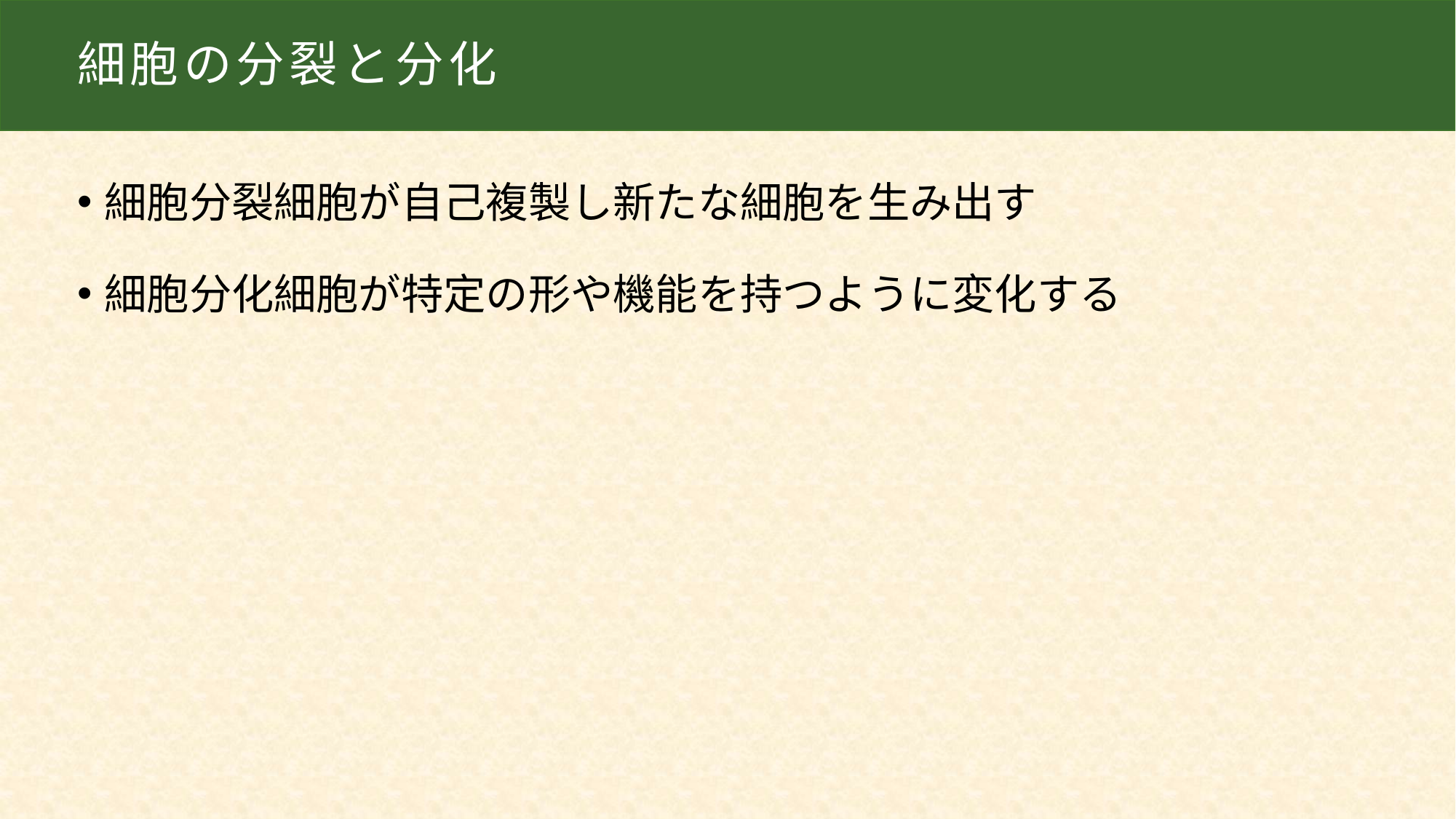

# 細胞の分裂と分化
細胞分裂細胞が自己複製し新たな細胞を生み出す
細胞分化細胞が特定の形や機能を持つように変化する